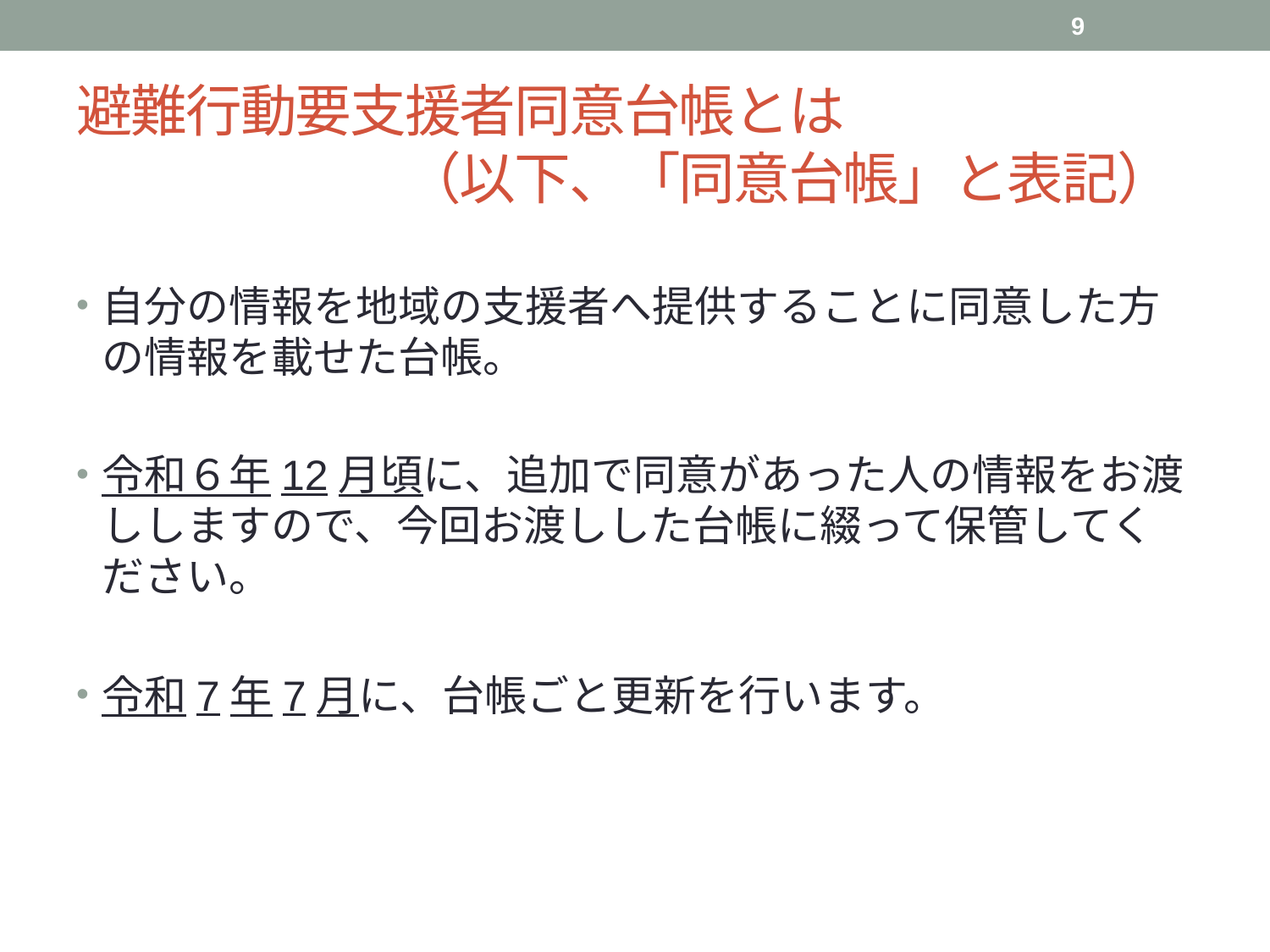

9
# 避難行動要支援者同意台帳とは 　　　　　　（以下、「同意台帳」と表記）

自分の情報を地域の支援者へ提供することに同意した方の情報を載せた台帳。

令和６年12月頃に、追加で同意があった人の情報をお渡ししますので、今回お渡しした台帳に綴って保管してください。

令和7年7月に、台帳ごと更新を行います。